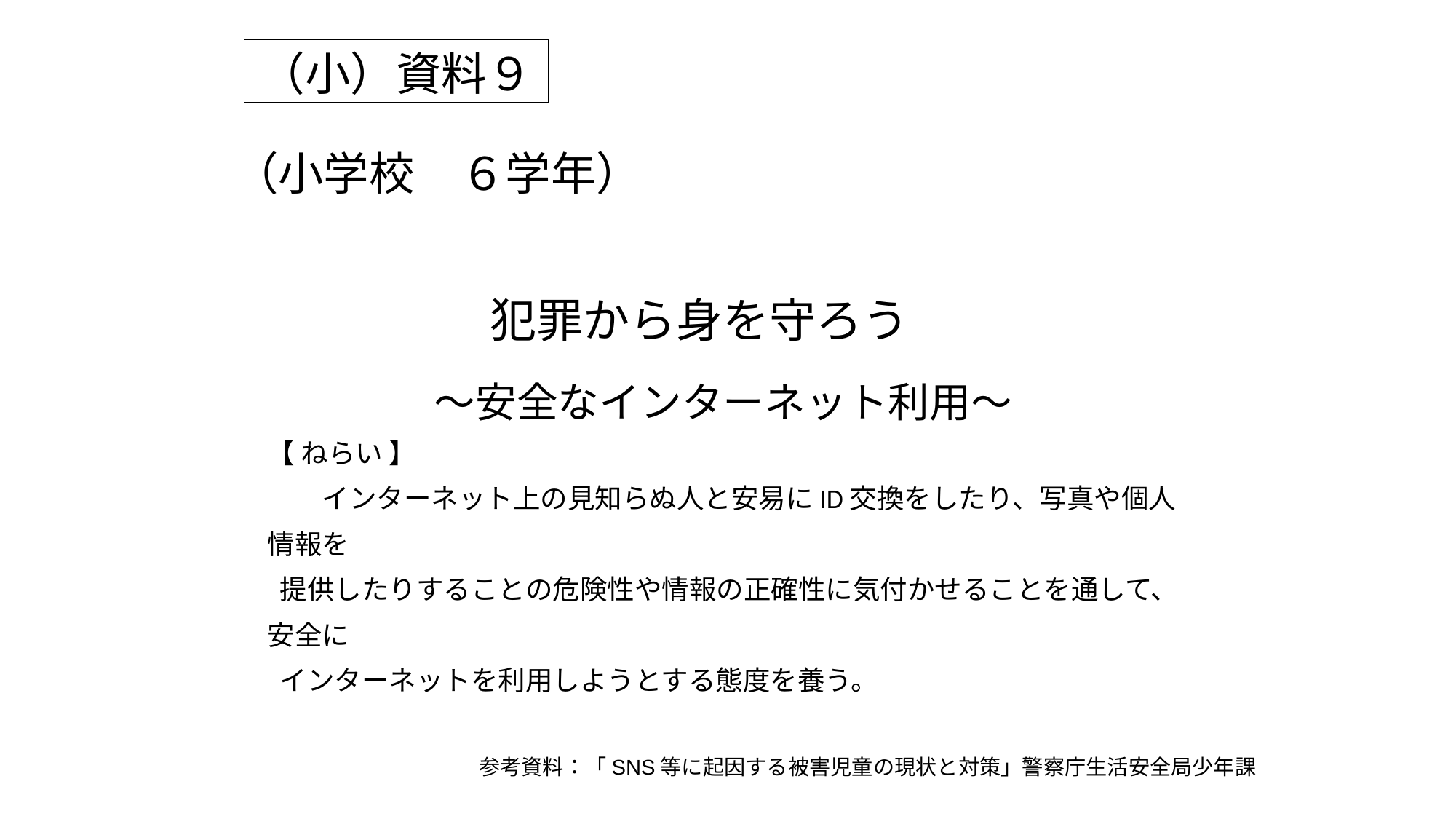

（小）資料９
# （小学校　６学年）
犯罪から身を守ろう
～安全なインターネット利用～
【 ねらい 】
　　インターネット上の見知らぬ人と安易にID交換をしたり、写真や個人情報を
 提供したりすることの危険性や情報の正確性に気付かせることを通して、安全に
 インターネットを利用しようとする態度を養う。
参考資料：「SNS等に起因する被害児童の現状と対策」警察庁生活安全局少年課